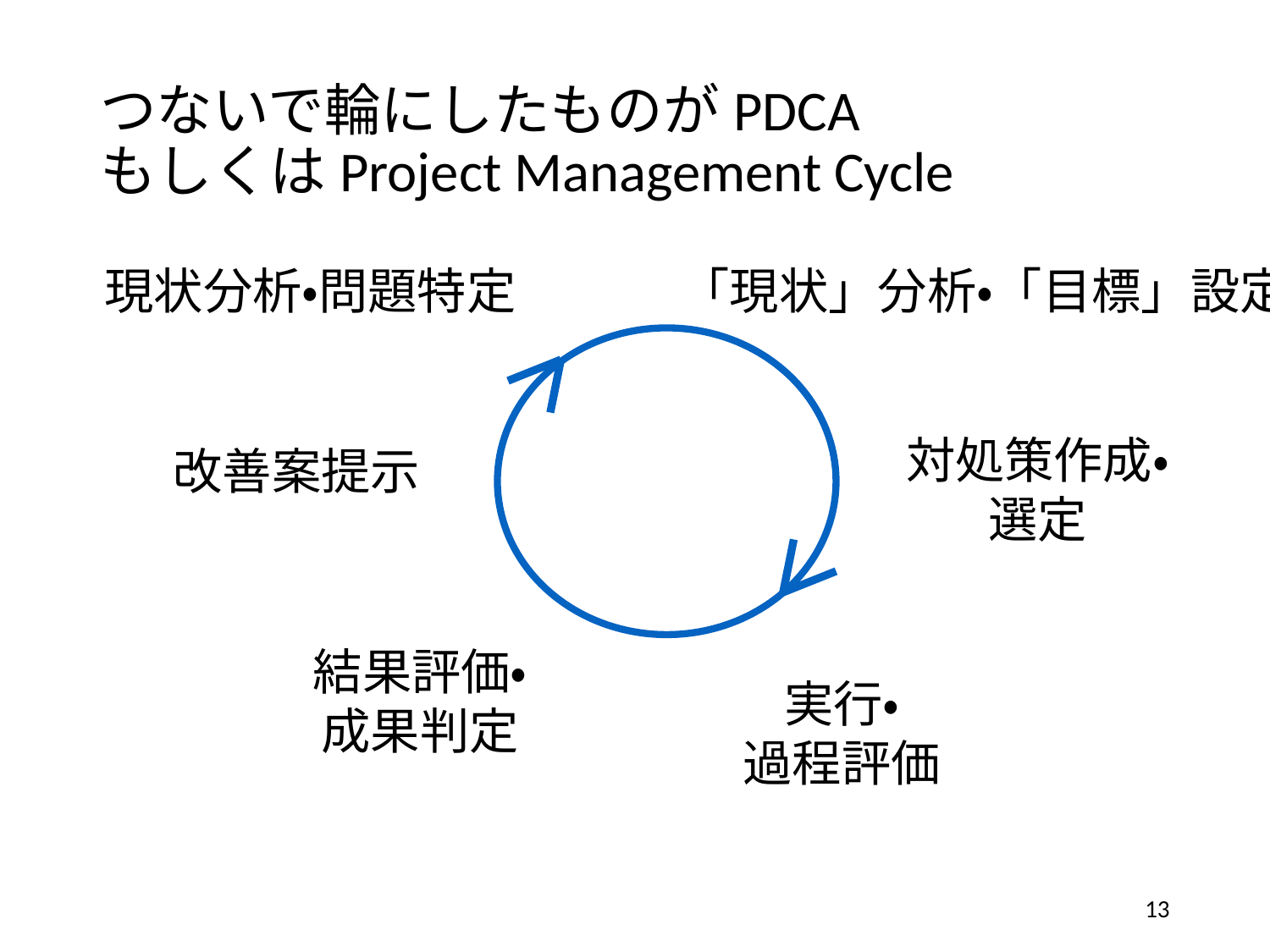

# つないで輪にしたものがPDCA もしくはProject Management Cycle
現状分析・問題特定
「現状」分析・「目標」設定

対処策作成・
選定
改善案提示

結果評価・
成果判定
実行・
過程評価
13